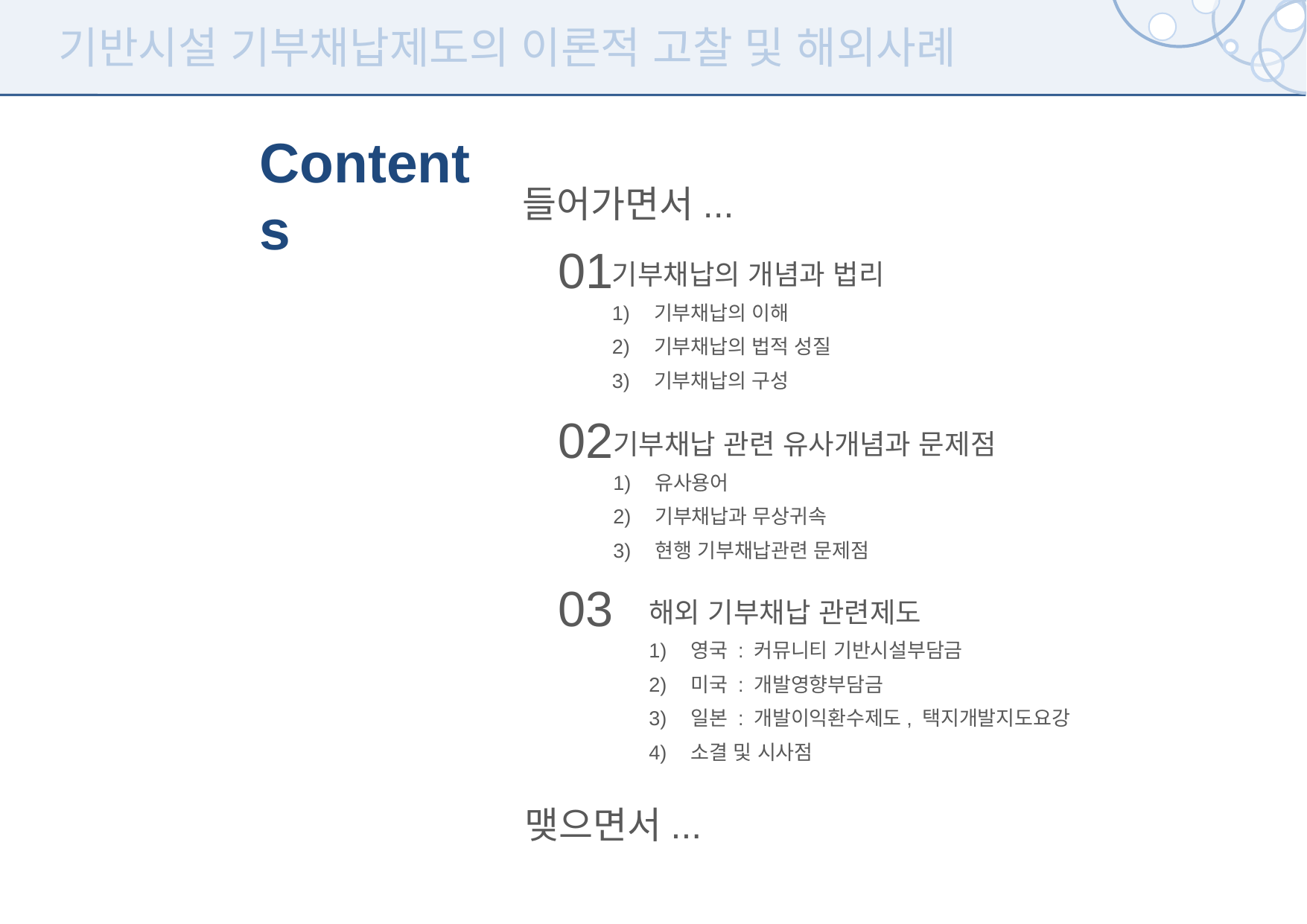

기반시설 기부채납제도의 이론적 고찰 및 해외사례
Contents
들어가면서...
 01
기부채납의 개념과 법리
기부채납의 이해
기부채납의 법적 성질
기부채납의 구성
 02
기부채납 관련 유사개념과 문제점
유사용어
기부채납과 무상귀속
현행 기부채납관련 문제점
 03
해외 기부채납 관련제도
영국 : 커뮤니티 기반시설부담금
미국 : 개발영향부담금
일본 : 개발이익환수제도, 택지개발지도요강
소결 및 시사점
맺으면서...